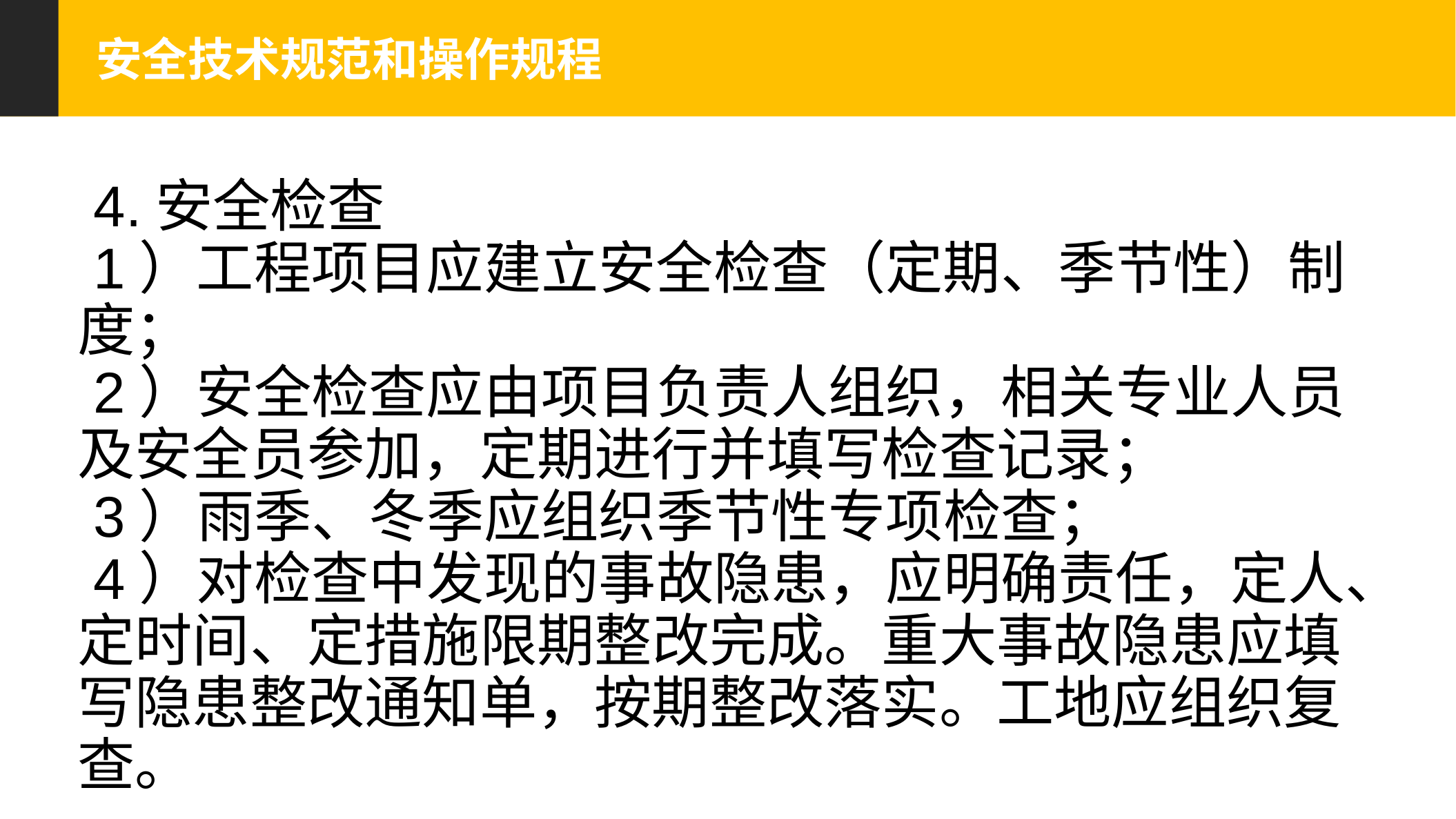

安全技术规范和操作规程
 4.安全检查
 1）工程项目应建立安全检查（定期、季节性）制度；
 2）安全检查应由项目负责人组织，相关专业人员及安全员参加，定期进行并填写检查记录；
 3）雨季、冬季应组织季节性专项检查；
 4）对检查中发现的事故隐患，应明确责任，定人、定时间、定措施限期整改完成。重大事故隐患应填写隐患整改通知单，按期整改落实。工地应组织复查。